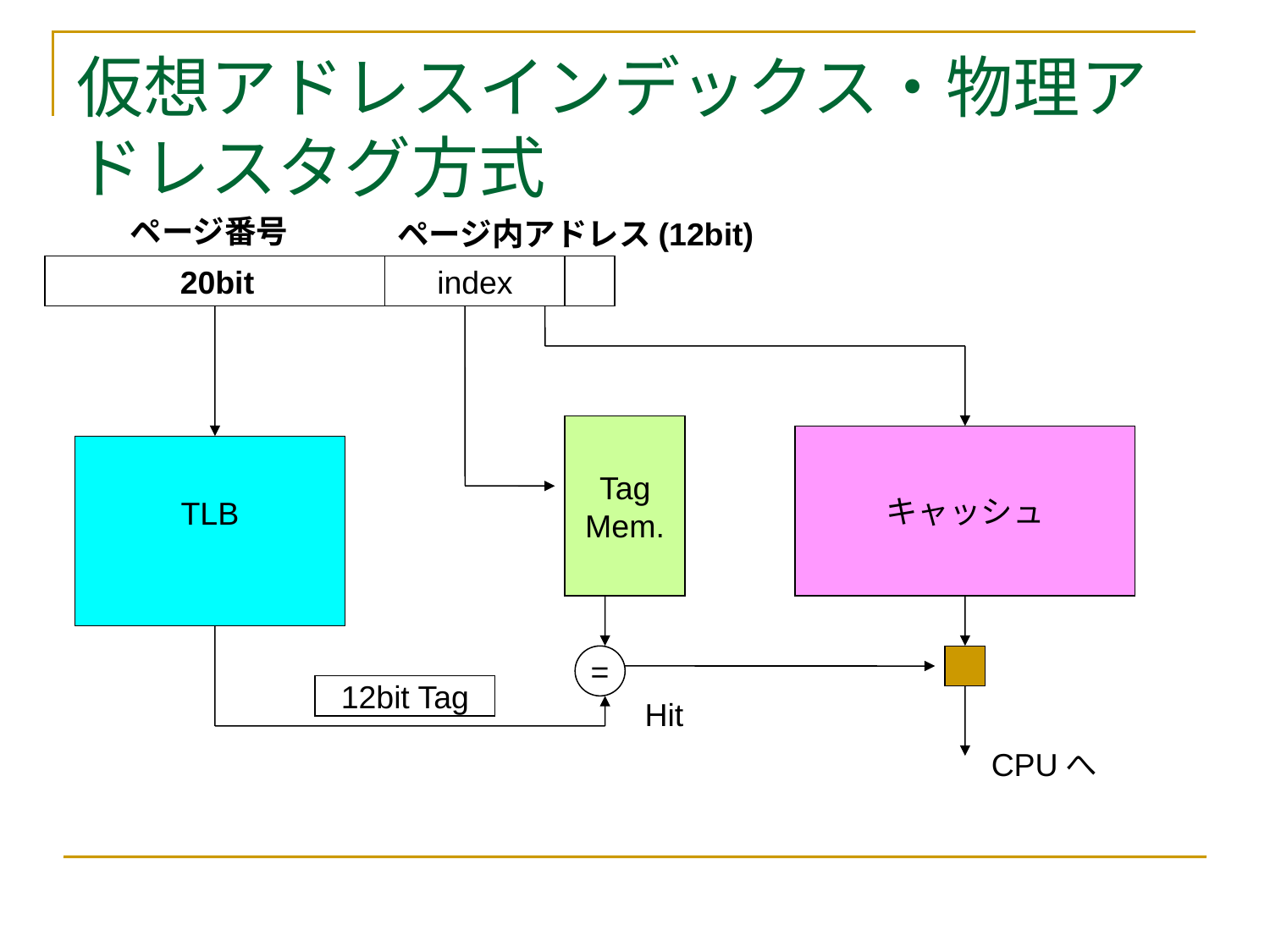

# 仮想アドレスインデックス・物理アドレスタグ方式
ページ番号
ページ内アドレス(12bit)
20bit
index

Tag
Mem.
キャッシュ
TLB

=

12bit Tag

Hit

CPUへ